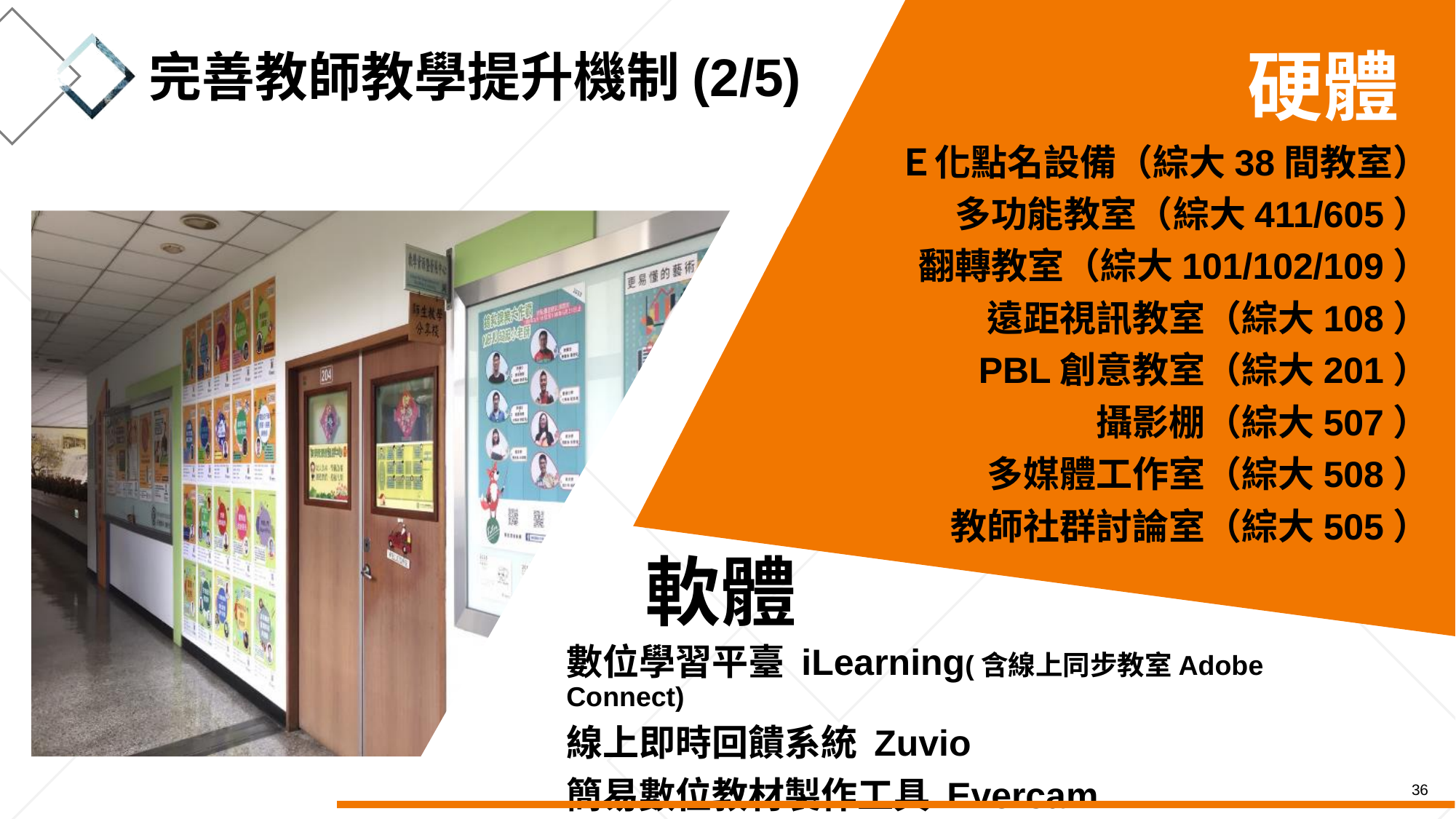

硬體
完善教師教學提升機制(2/5)
Ｅ化點名設備（綜大38間教室）
多功能教室（綜大411/605）
翻轉教室（綜大101/102/109）
遠距視訊教室（綜大108）
PBL創意教室（綜大201）
攝影棚（綜大507）
多媒體工作室（綜大508）
教師社群討論室（綜大505）

軟體
數位學習平臺 iLearning(含線上同步教室Adobe Connect)
線上即時回饋系統 Zuvio
簡易數位教材製作工具 Evercam
36